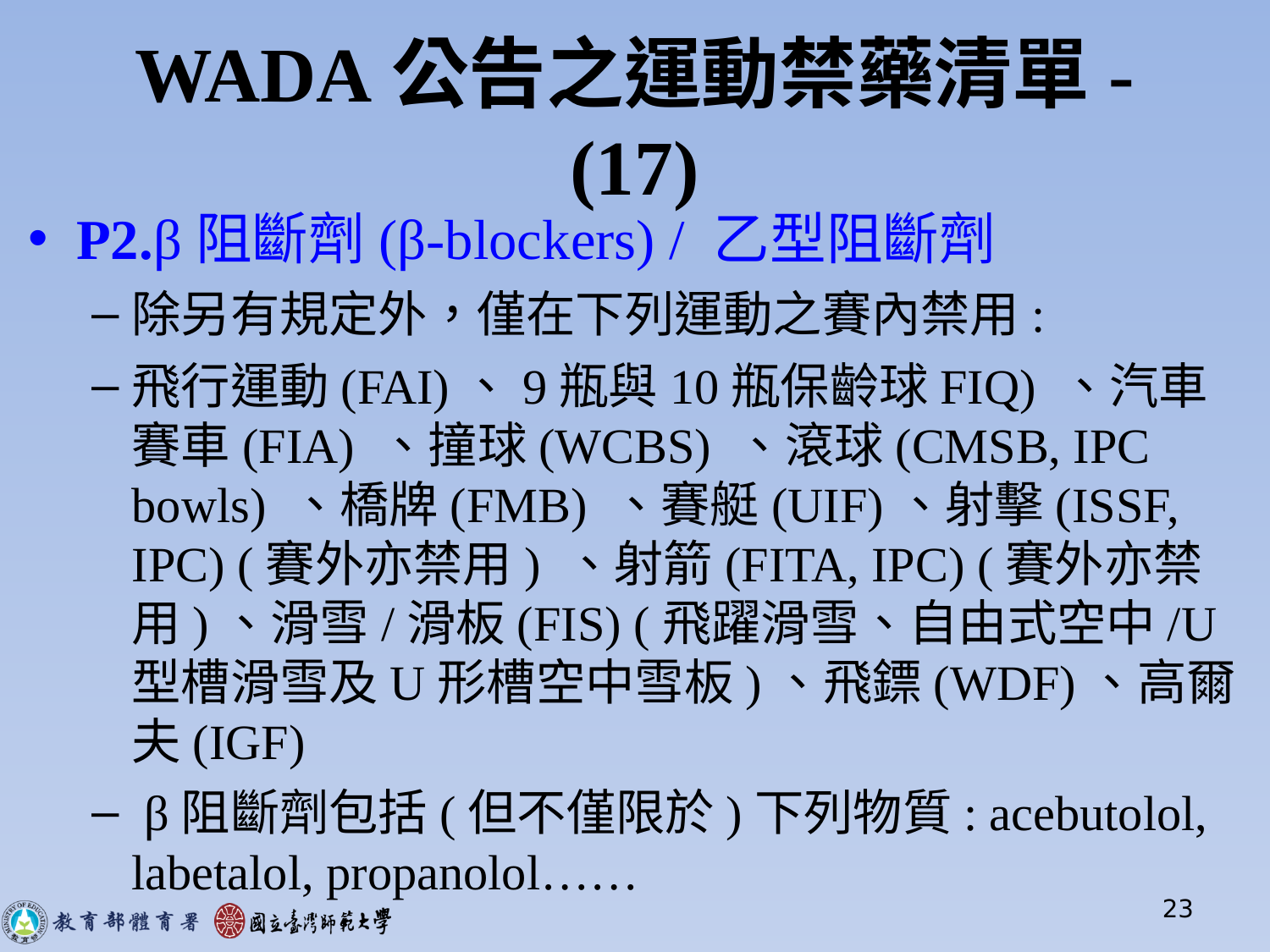

# WADA公告之運動禁藥清單-(17)
P2.β阻斷劑(β-blockers) / 乙型阻斷劑
除另有規定外，僅在下列運動之賽內禁用:
飛行運動(FAI)、9瓶與10瓶保齡球FIQ) 、汽車賽車(FIA) 、撞球(WCBS) 、滾球(CMSB, IPC bowls) 、橋牌(FMB) 、賽艇(UIF)、射擊(ISSF, IPC) (賽外亦禁用) 、射箭(FITA, IPC) (賽外亦禁用)、滑雪/滑板(FIS) (飛躍滑雪、自由式空中/U型槽滑雪及U形槽空中雪板)、飛鏢(WDF)、高爾夫(IGF)
 β阻斷劑包括(但不僅限於)下列物質: acebutolol, labetalol, propanolol……
23